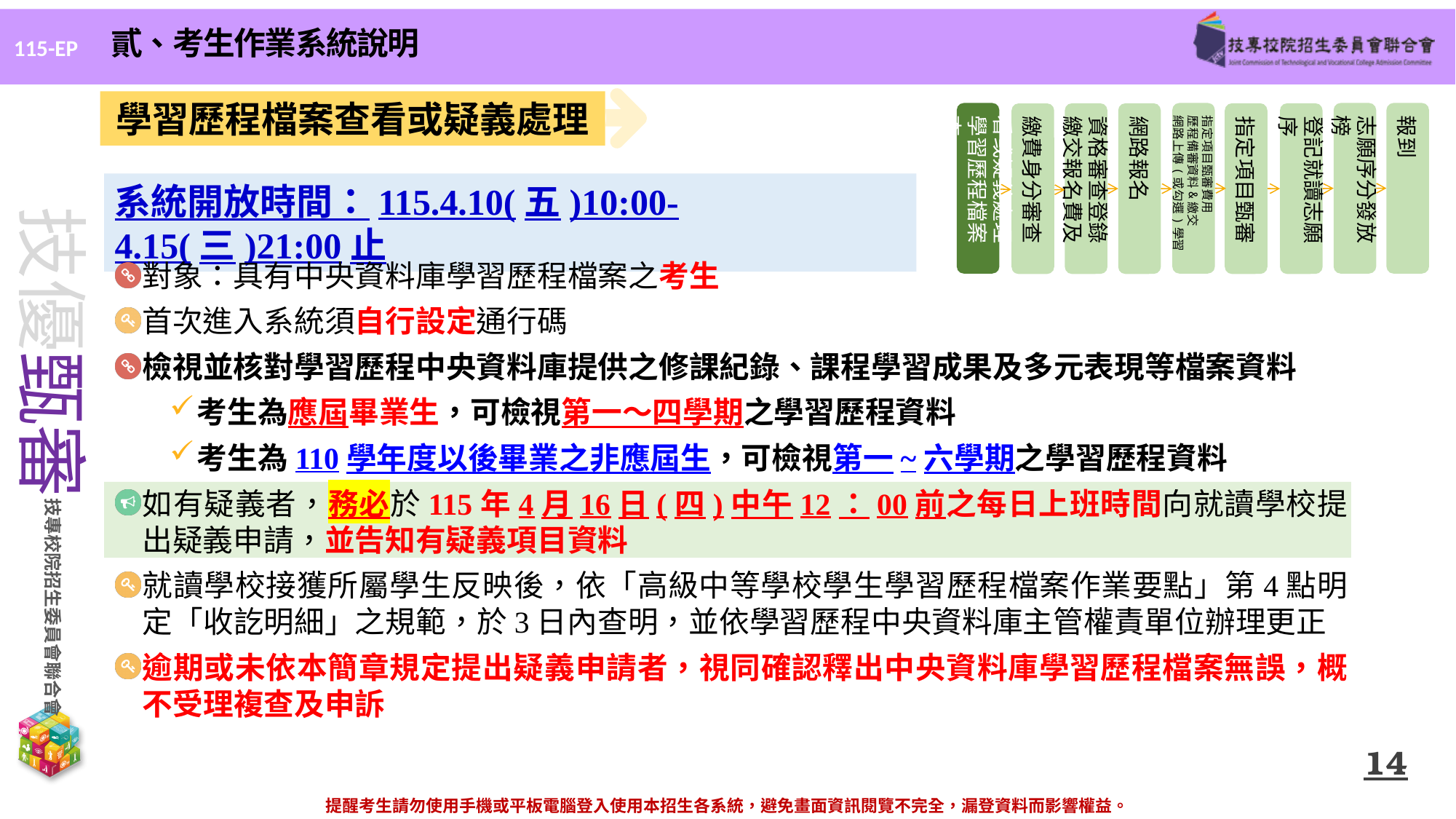

貳、考生作業系統說明

學習歷程檔案查看或疑義處理
看或疑義處理
學習歷程檔案查
指定項目甄審費用
歷程備審資料&繳交
網路上傳(或勾選)學習
志願序分發放榜
報到
資格審查登錄
繳交報名費及
網路報名
指定項目甄審
登記就讀志願序
繳費身分審查
系統開放時間：115.4.10(五)10:00-4.15(三)21:00止
對象：具有中央資料庫學習歷程檔案之考生
首次進入系統須自行設定通行碼
檢視並核對學習歷程中央資料庫提供之修課紀錄、課程學習成果及多元表現等檔案資料
考生為應屆畢業生，可檢視第一～四學期之學習歷程資料
考生為110學年度以後畢業之非應屆生，可檢視第一~六學期之學習歷程資料
如有疑義者，務必於115年4月16日(四)中午12：00前之每日上班時間向就讀學校提出疑義申請，並告知有疑義項目資料
就讀學校接獲所屬學生反映後，依「高級中等學校學生學習歷程檔案作業要點」第4點明定「收訖明細」之規範，於3日內查明，並依學習歷程中央資料庫主管權責單位辦理更正
逾期或未依本簡章規定提出疑義申請者，視同確認釋出中央資料庫學習歷程檔案無誤，概不受理複查及申訴